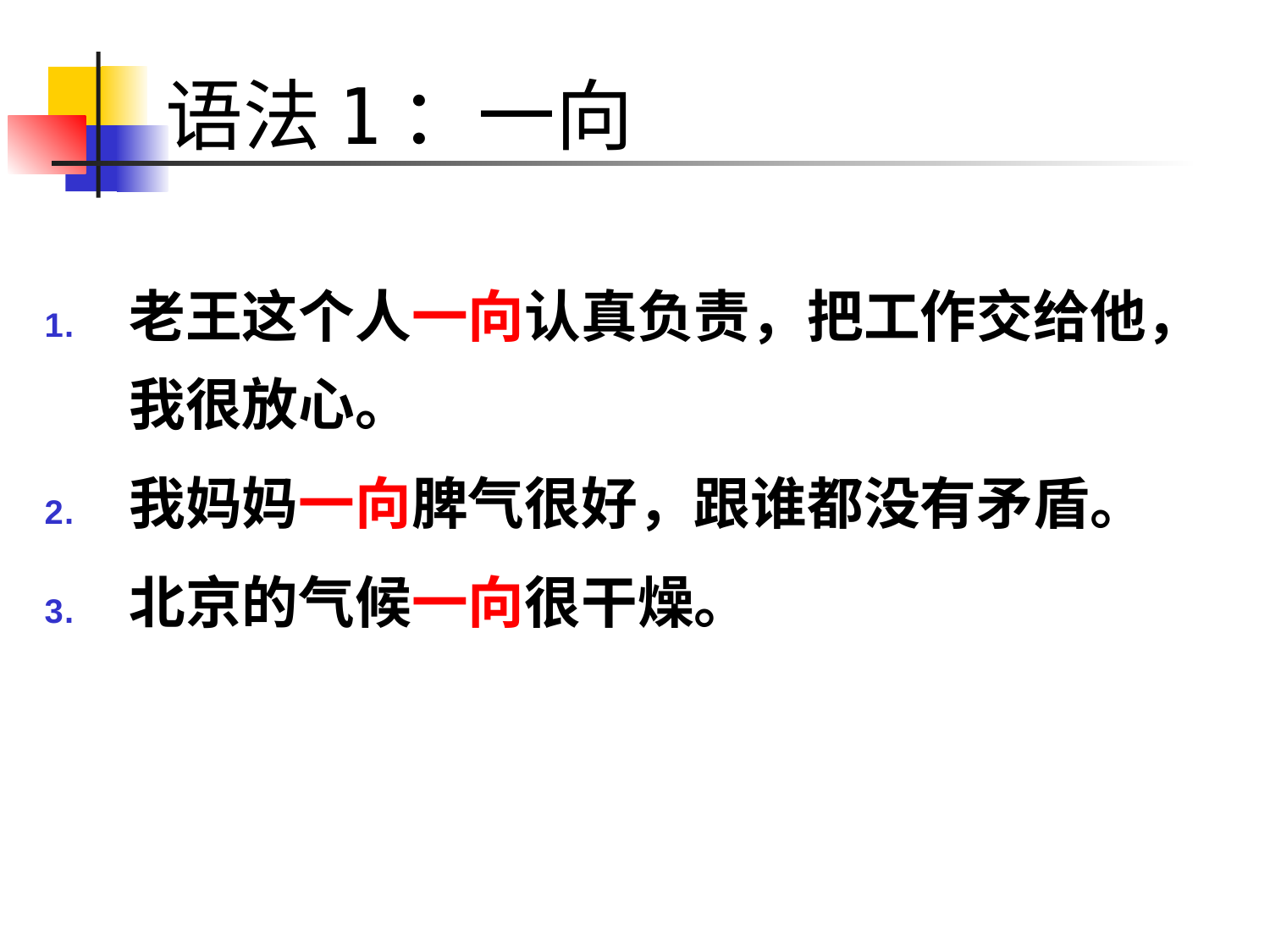

# 语法1：一向
老王这个人一向认真负责，把工作交给他，我很放心。
我妈妈一向脾气很好，跟谁都没有矛盾。
北京的气候一向很干燥。